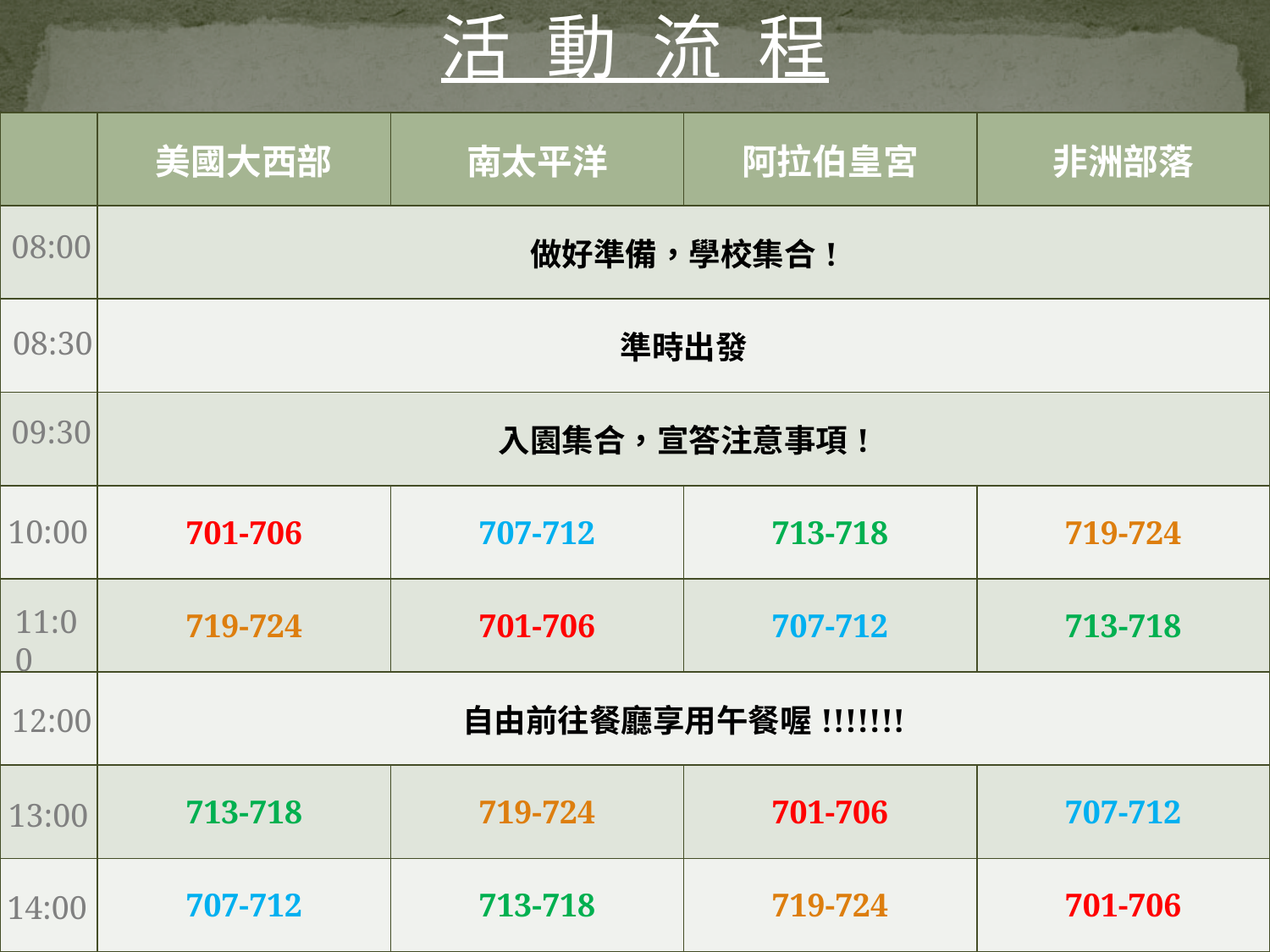

活 動 流 程
|  | 美國大西部 | 南太平洋 | 阿拉伯皇宮 | 非洲部落 |
| --- | --- | --- | --- | --- |
|  | 做好準備，學校集合! |  |  |  |
|  | 準時出發 |  |  |  |
|  | 入園集合，宣答注意事項! |  |  |  |
|  | 701-706 | 707-712 | 713-718 | 719-724 |
|  | 719-724 | 701-706 | 707-712 | 713-718 |
|  | 自由前往餐廳享用午餐喔!!!!!!! |  |  |  |
|  | 713-718 | 719-724 | 701-706 | 707-712 |
|  | 707-712 | 713-718 | 719-724 | 701-706 |
08:00
08:30
09:30
10:00
11:00
12:00
13:00
14:00